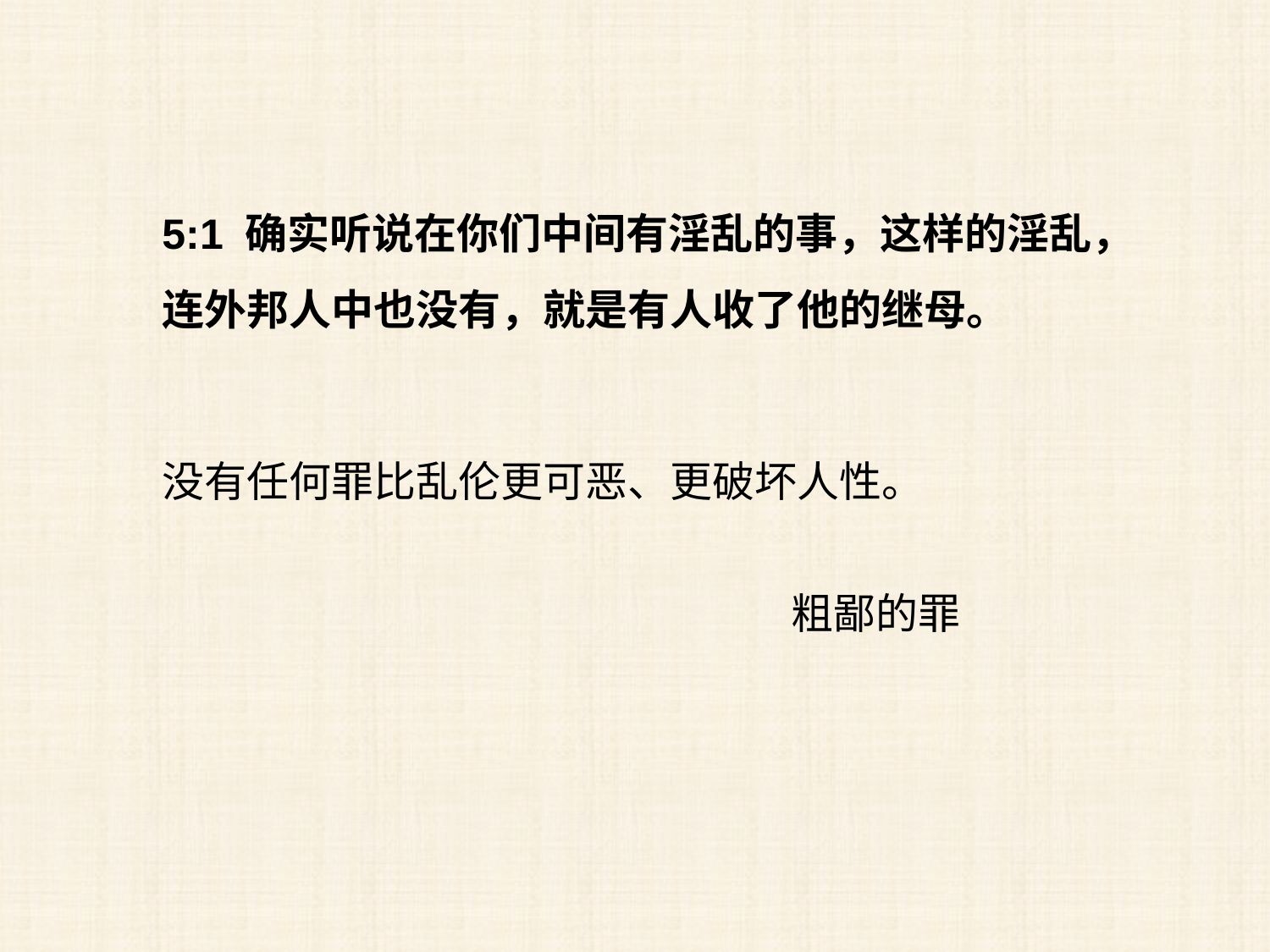

5:1 确实听说在你们中间有淫乱的事，这样的淫乱，连外邦人中也没有，就是有人收了他的继母。
没有任何罪比乱伦更可恶、更破坏人性。
粗鄙的罪